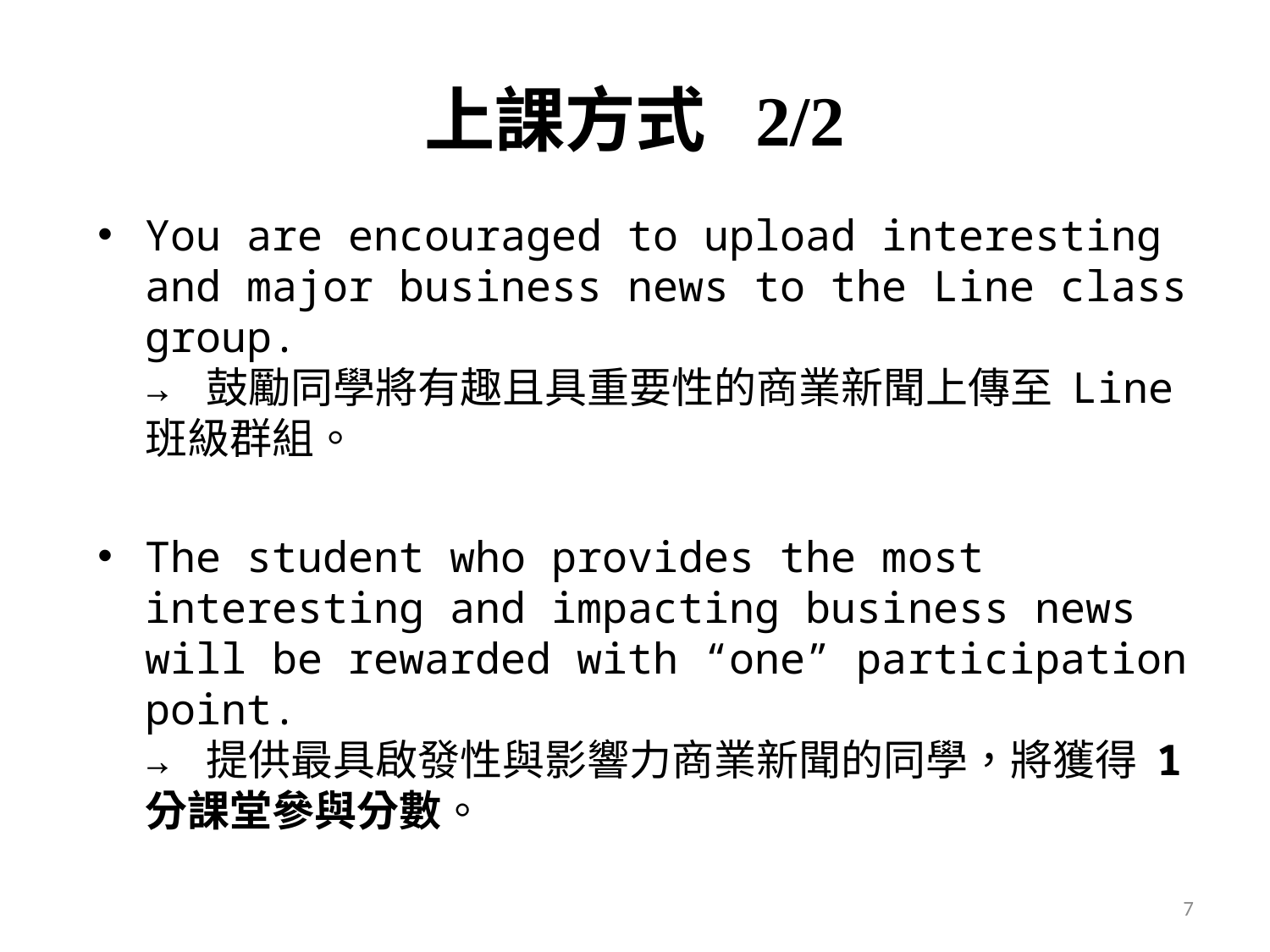

# 上課方式  2/2
You are encouraged to upload interesting and major business news to the Line class group.
→ 鼓勵同學將有趣且具重要性的商業新聞上傳至 Line 班級群組。

The student who provides the most interesting and impacting business news will be rewarded with “one” participation point.
→ 提供最具啟發性與影響力商業新聞的同學，將獲得 1 分課堂參與分數。
7